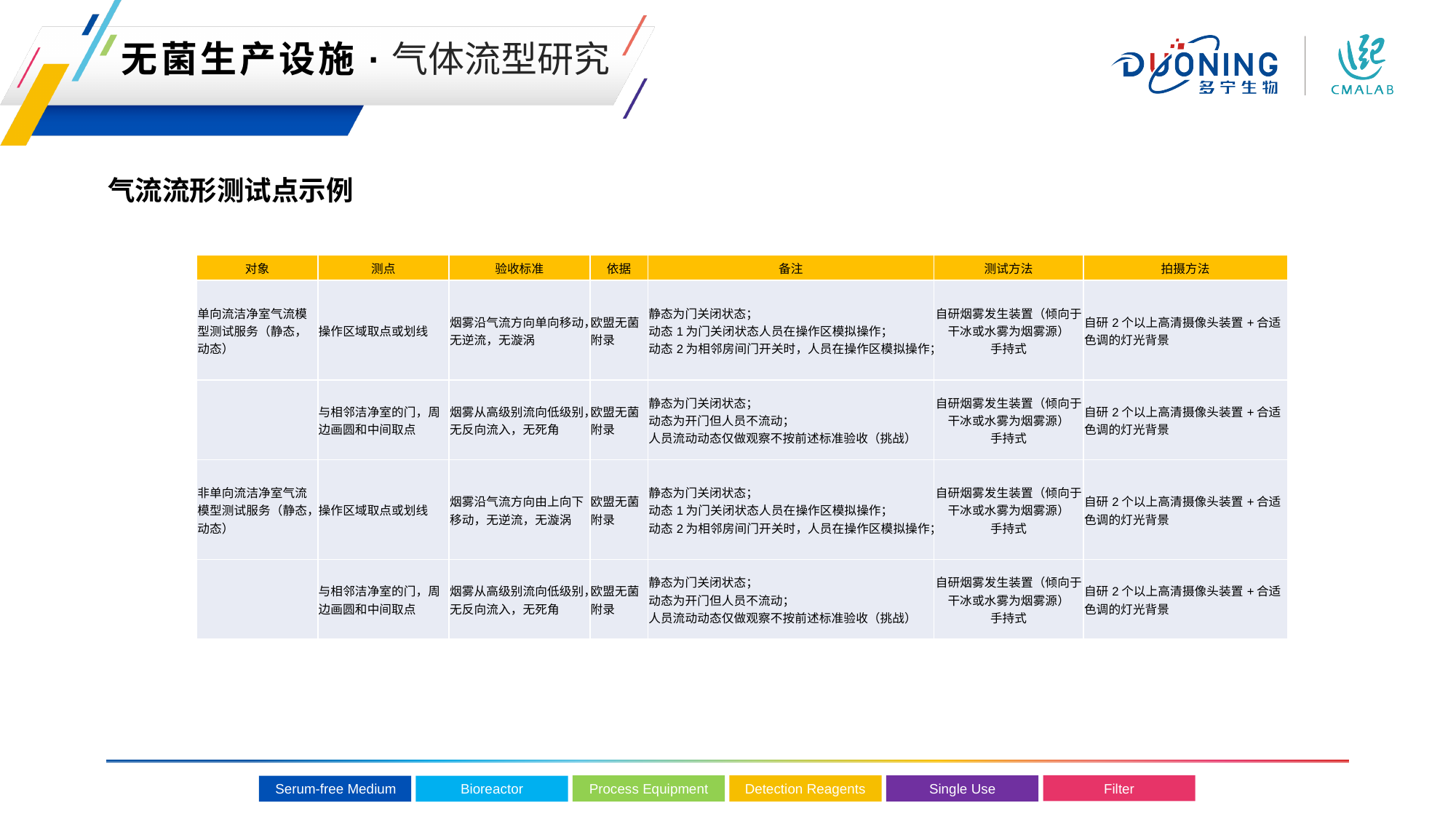

无菌生产设施·气体流型研究
气流流形测试点示例
| 对象 | 测点 | 验收标准 | 依据 | 备注 | 测试方法 | 拍摄方法 |
| --- | --- | --- | --- | --- | --- | --- |
| 单向流洁净室气流模型测试服务（静态，动态） | 操作区域取点或划线 | 烟雾沿气流方向单向移动，无逆流，无漩涡 | 欧盟无菌附录 | 静态为门关闭状态； 动态1为门关闭状态人员在操作区模拟操作； 动态2为相邻房间门开关时，人员在操作区模拟操作； | 自研烟雾发生装置（倾向于干冰或水雾为烟雾源） 手持式 | 自研2个以上高清摄像头装置+合适色调的灯光背景 |
|  | 与相邻洁净室的门，周边画圆和中间取点 | 烟雾从高级别流向低级别，无反向流入，无死角 | 欧盟无菌附录 | 静态为门关闭状态； 动态为开门但人员不流动； 人员流动动态仅做观察不按前述标准验收（挑战） | 自研烟雾发生装置（倾向于干冰或水雾为烟雾源） 手持式 | 自研2个以上高清摄像头装置+合适色调的灯光背景 |
| 非单向流洁净室气流模型测试服务（静态，动态） | 操作区域取点或划线 | 烟雾沿气流方向由上向下移动，无逆流，无漩涡 | 欧盟无菌附录 | 静态为门关闭状态； 动态1为门关闭状态人员在操作区模拟操作； 动态2为相邻房间门开关时，人员在操作区模拟操作； | 自研烟雾发生装置（倾向于干冰或水雾为烟雾源） 手持式 | 自研2个以上高清摄像头装置+合适色调的灯光背景 |
|  | 与相邻洁净室的门，周边画圆和中间取点 | 烟雾从高级别流向低级别，无反向流入，无死角 | 欧盟无菌附录 | 静态为门关闭状态； 动态为开门但人员不流动； 人员流动动态仅做观察不按前述标准验收（挑战） | 自研烟雾发生装置（倾向于干冰或水雾为烟雾源） 手持式 | 自研2个以上高清摄像头装置+合适色调的灯光背景 |